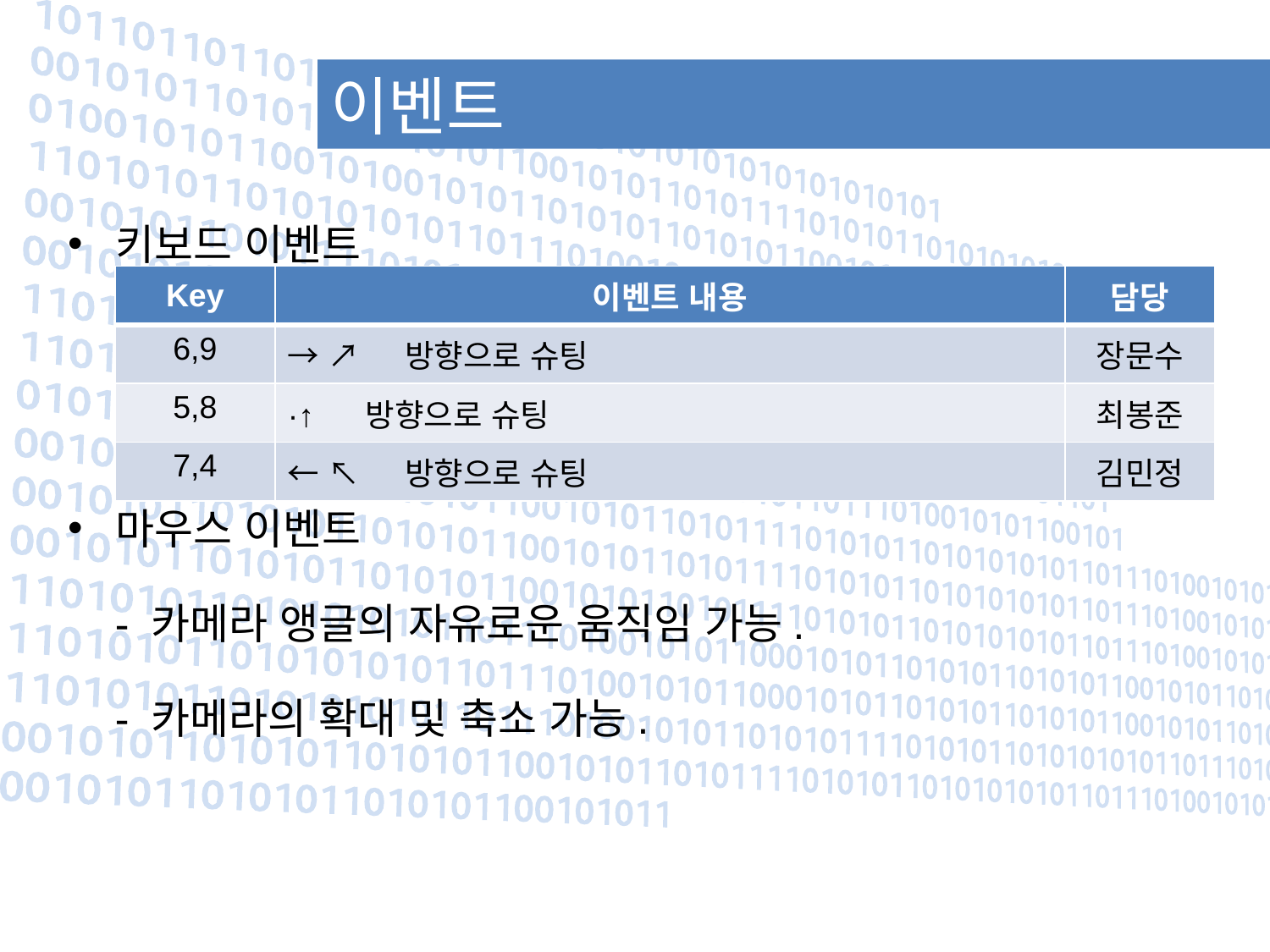

# 이벤트
키보드 이벤트

마우스 이벤트
    - 카메라 앵글의 자유로운 움직임 가능.
    - 카메라의 확대 및 축소 가능.

| Key | 이벤트 내용 | 담당 |
| --- | --- | --- |
| 6,9 | → ↗ 방향으로 슈팅 | 장문수 |
| 5,8 | ·↑ 방향으로 슈팅 | 최봉준 |
| 7,4 | ← ↖ 방향으로 슈팅 | 김민정 |